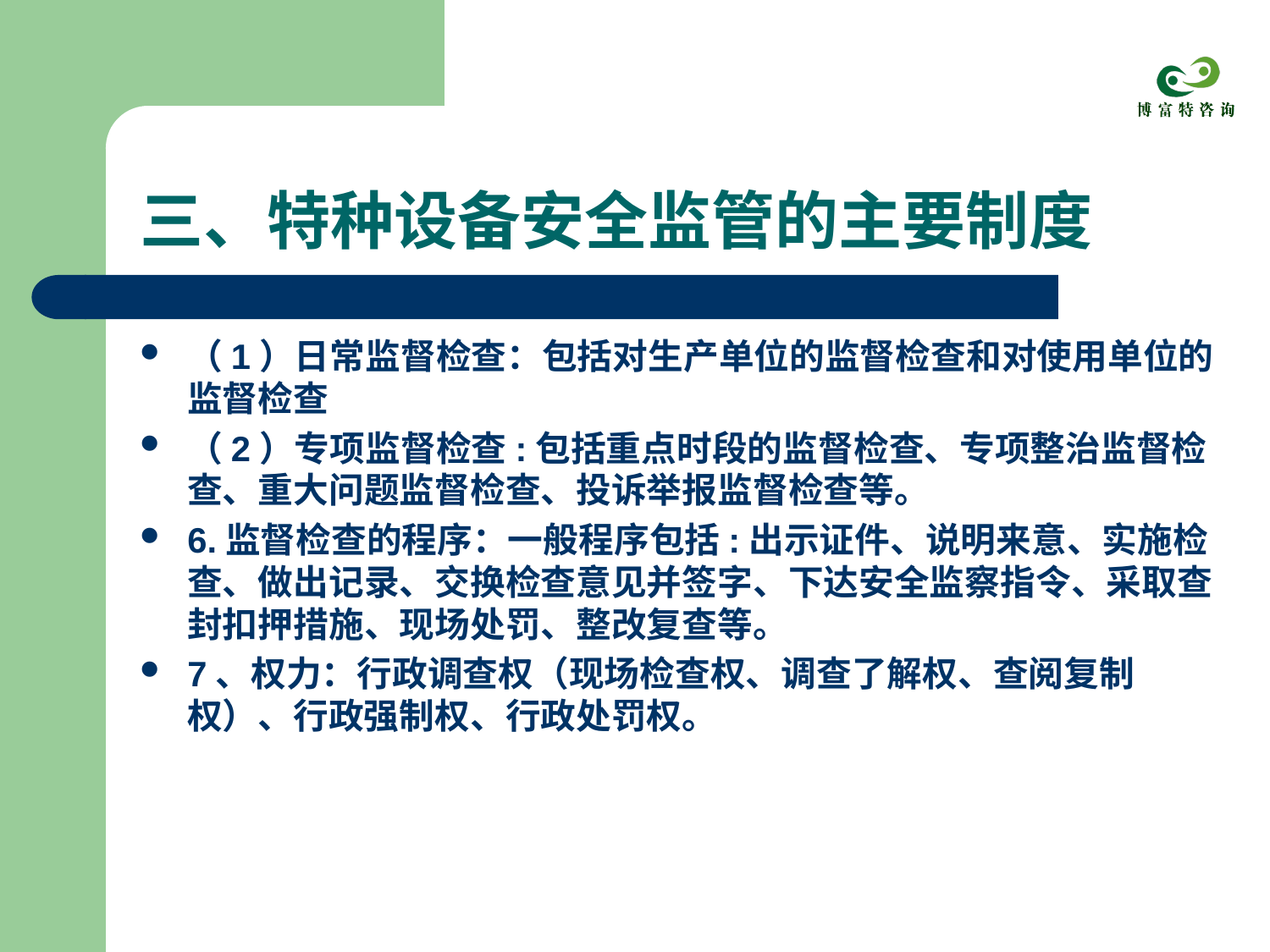

# 三、特种设备安全监管的主要制度
（1）日常监督检查：包括对生产单位的监督检查和对使用单位的监督检查
（2）专项监督检查:包括重点时段的监督检查、专项整治监督检查、重大问题监督检查、投诉举报监督检查等。
6.监督检查的程序：一般程序包括:出示证件、说明来意、实施检查、做出记录、交换检查意见并签字、下达安全监察指令、采取查封扣押措施、现场处罚、整改复查等。
7、权力：行政调查权（现场检查权、调查了解权、查阅复制权）、行政强制权、行政处罚权。